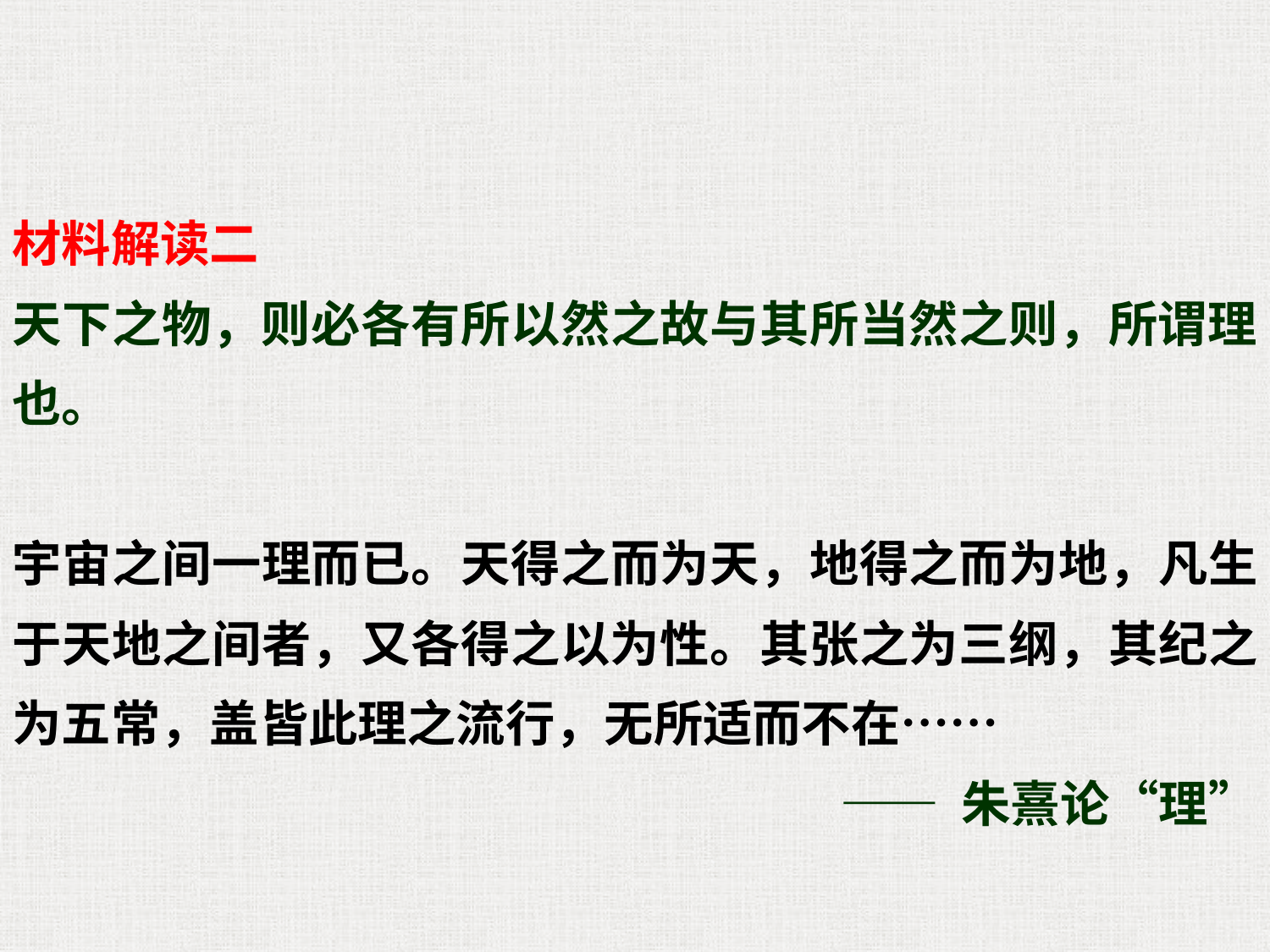

材料解读二
天下之物，则必各有所以然之故与其所当然之则，所谓理也。

宇宙之间一理而已。天得之而为天，地得之而为地，凡生于天地之间者，又各得之以为性。其张之为三纲，其纪之为五常，盖皆此理之流行，无所适而不在……
	—— 朱熹论“理”